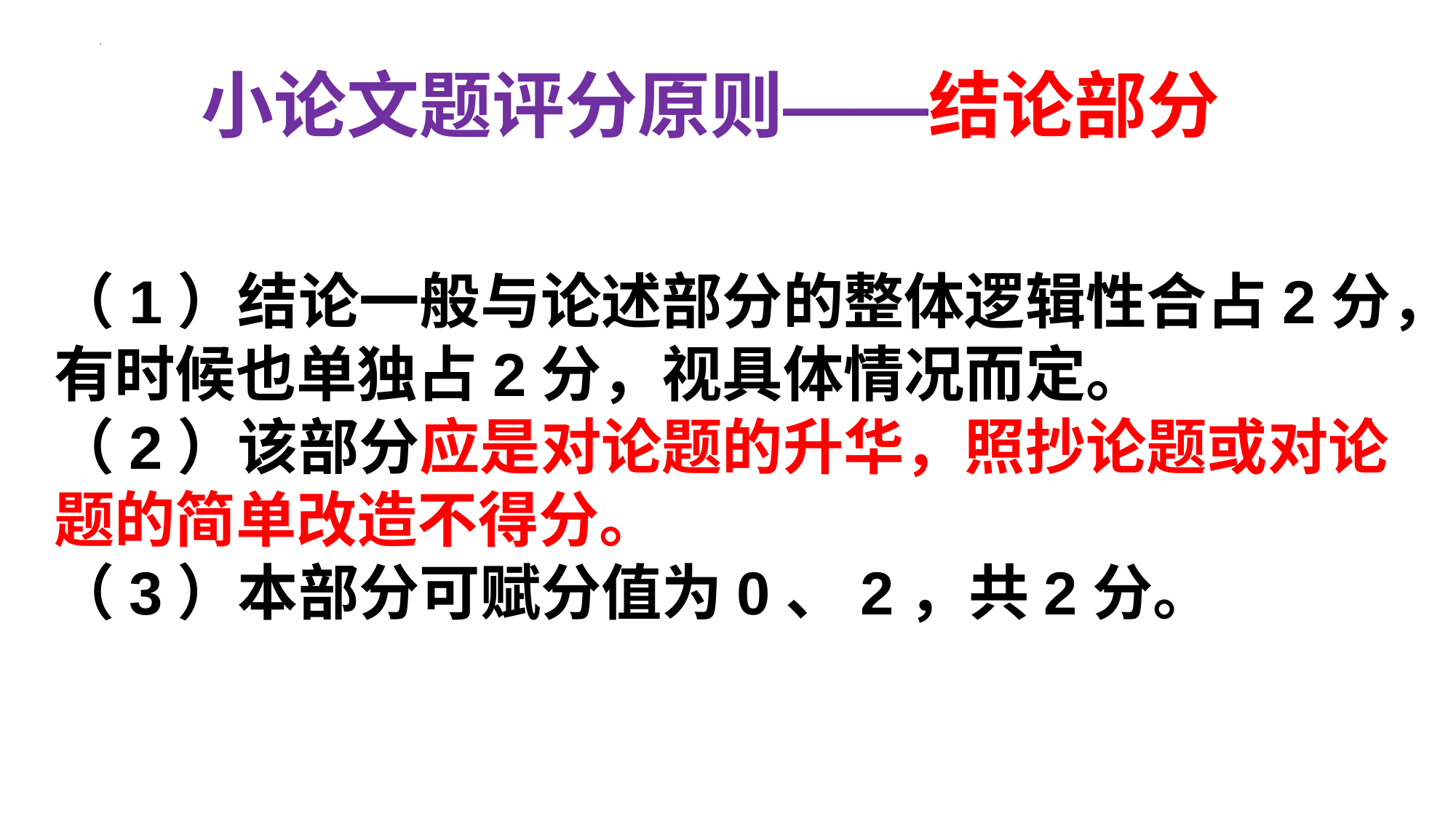

小论文题评分原则——结论部分
（1）结论一般与论述部分的整体逻辑性合占2分，有时候也单独占2分，视具体情况而定。
（2）该部分应是对论题的升华，照抄论题或对论题的简单改造不得分。
（3）本部分可赋分值为0、2，共2分。